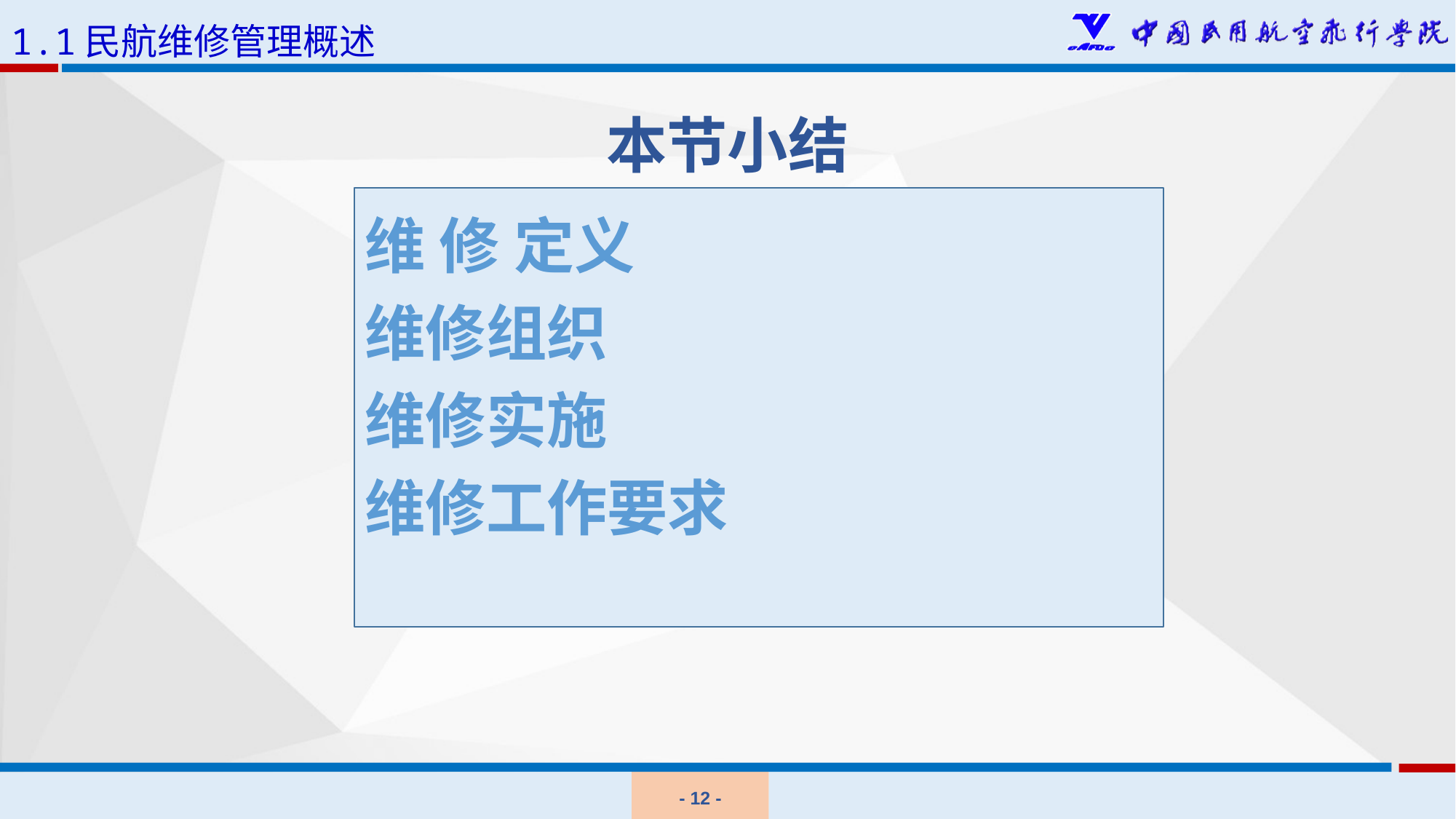

1.1民航维修管理概述
本节小结

维 修 定义
维修组织
维修实施
维修工作要求